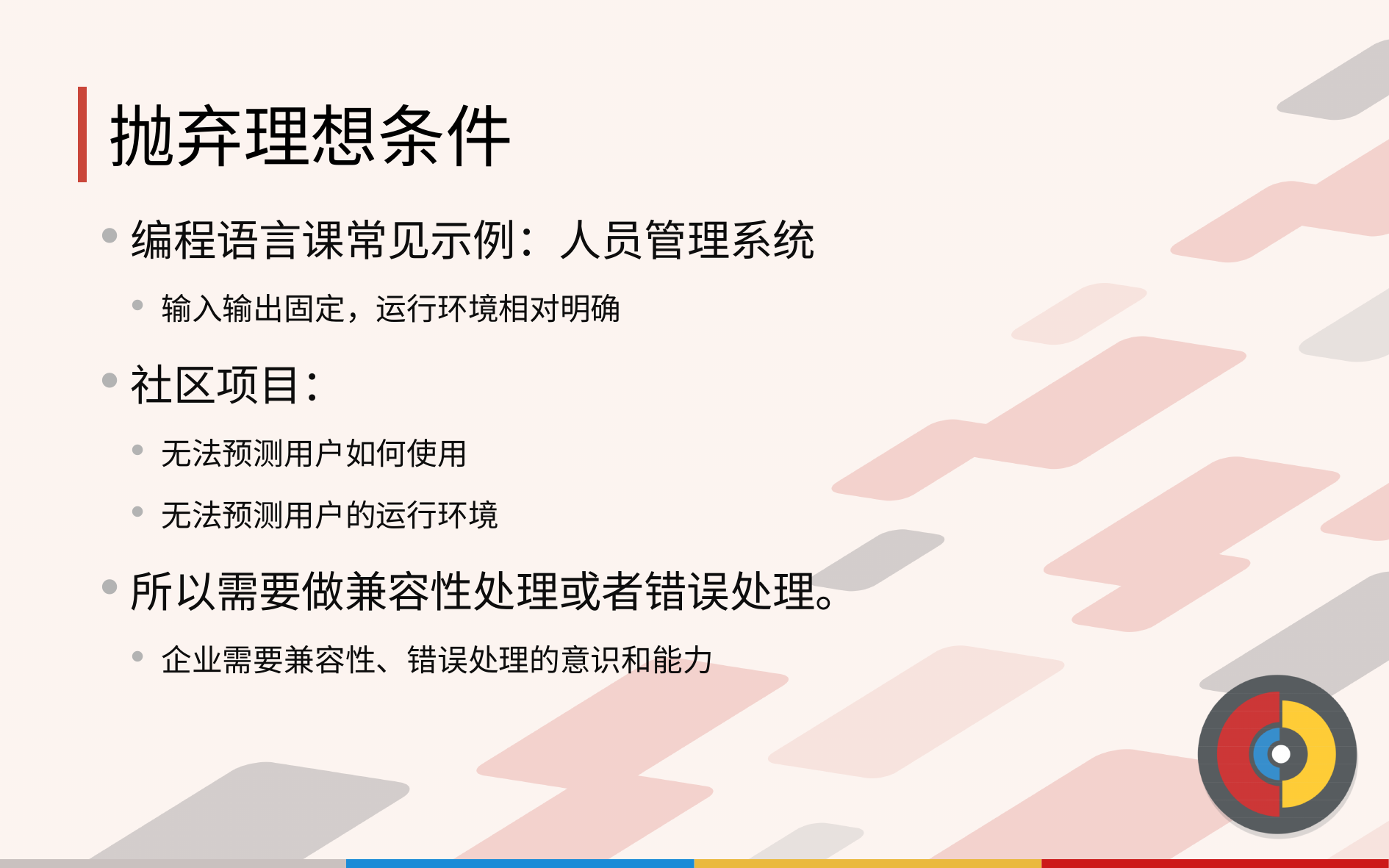

# 抛弃理想条件
编程语言课常见示例：人员管理系统
输入输出固定，运行环境相对明确
社区项目：
无法预测用户如何使用
无法预测用户的运行环境
所以需要做兼容性处理或者错误处理。
企业需要兼容性、错误处理的意识和能力